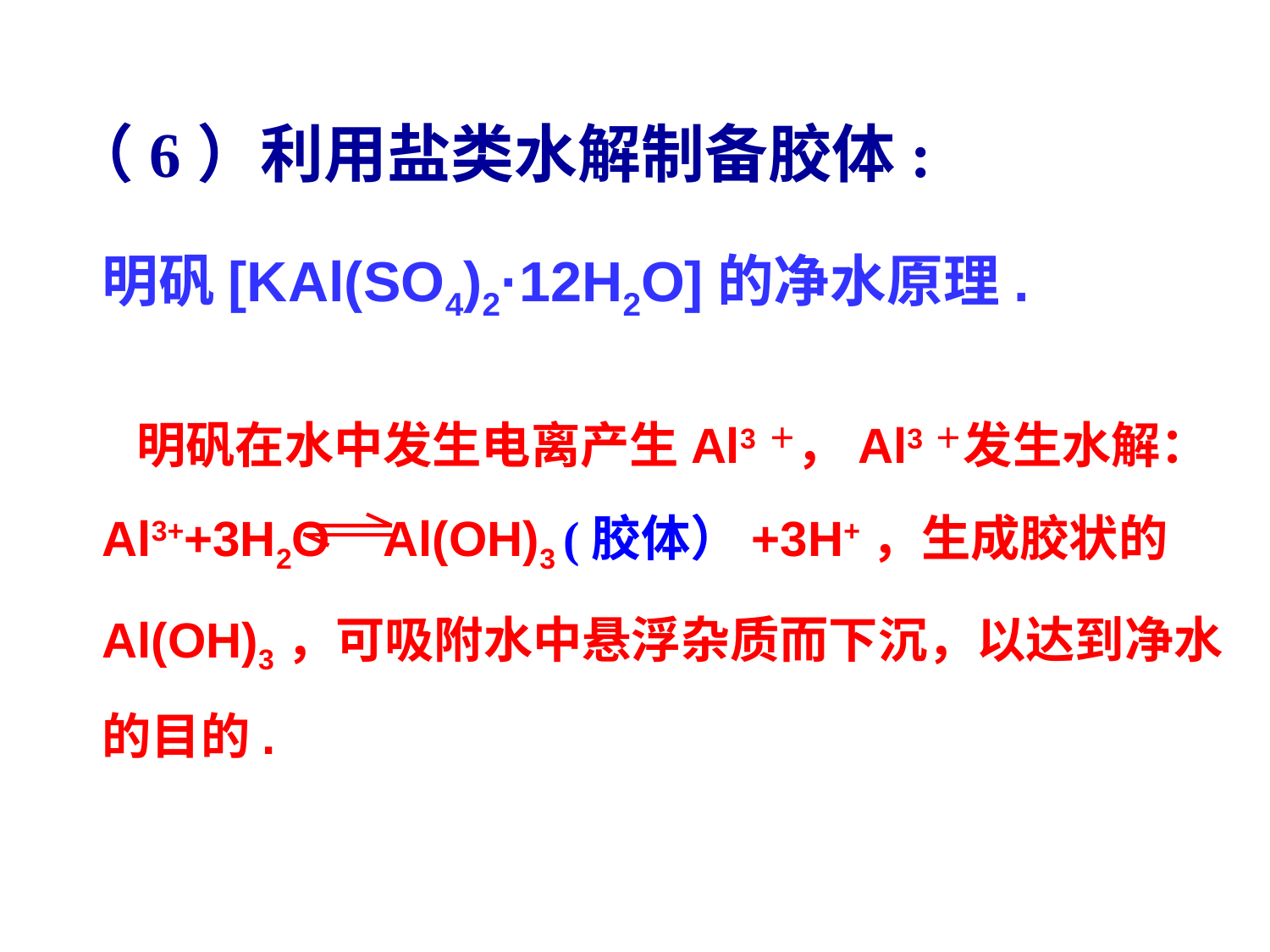

（6）利用盐类水解制备胶体:

明矾[KAl(SO4)2·12H2O]的净水原理.
  明矾在水中发生电离产生Al3＋，Al3＋发生水解：Al3++3H2O    Al(OH)3 (胶体）+3H+，生成胶状的Al(OH)3，可吸附水中悬浮杂质而下沉，以达到净水的目的.